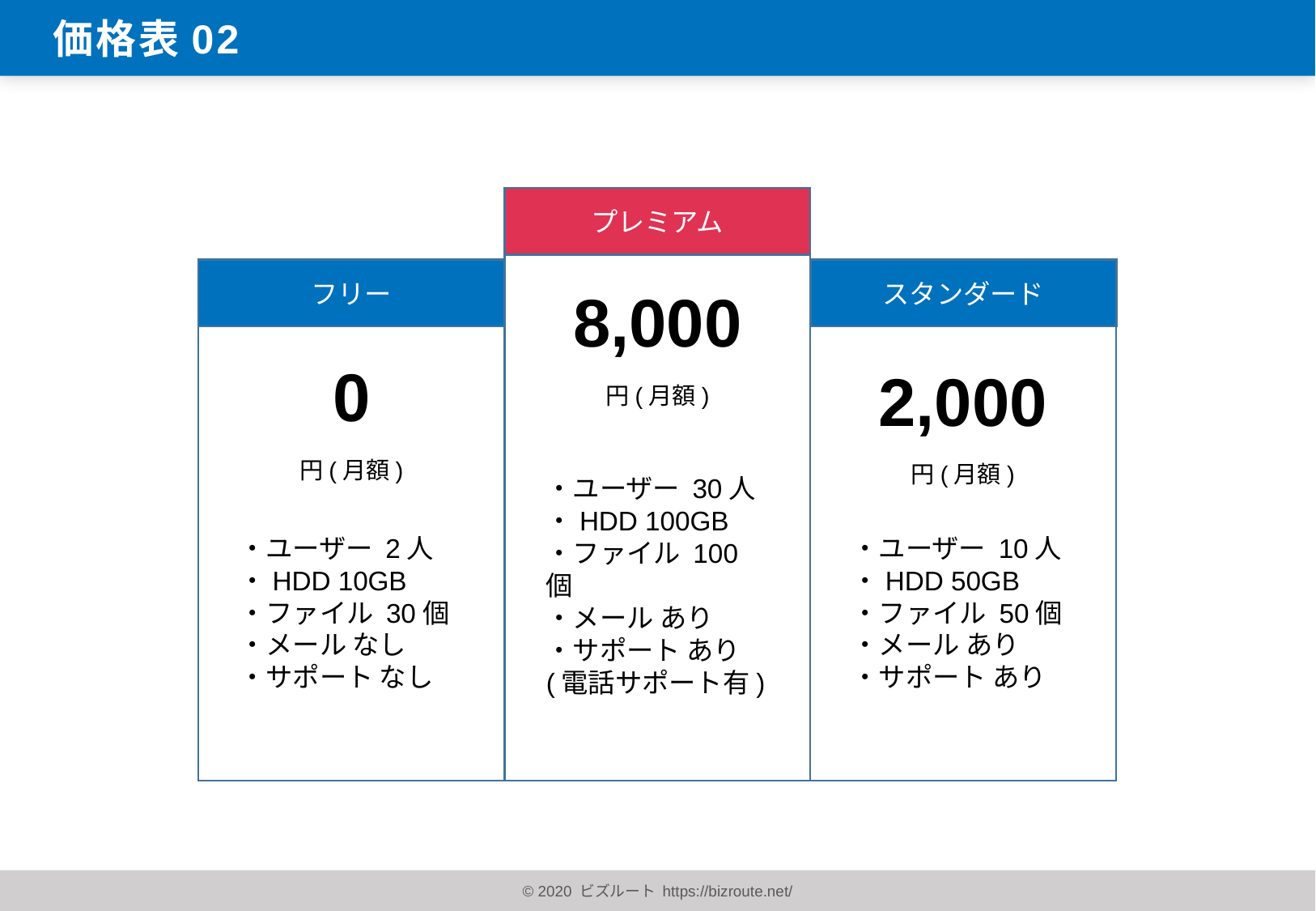

価格表02
プレミアム

フリー
スタンダード
8,000
円(月額)

0
円(月額)
2,000
円(月額)
・ユーザー 30人
・HDD 100GB
・ファイル 100個
・メール あり
・サポート あり
(電話サポート有)
・ユーザー 10人
・HDD 50GB
・ファイル 50個
・メール あり
・サポート あり
・ユーザー 2人
・HDD 10GB
・ファイル 30個
・メール なし
・サポート なし

© 2020 ビズルート https://bizroute.net/